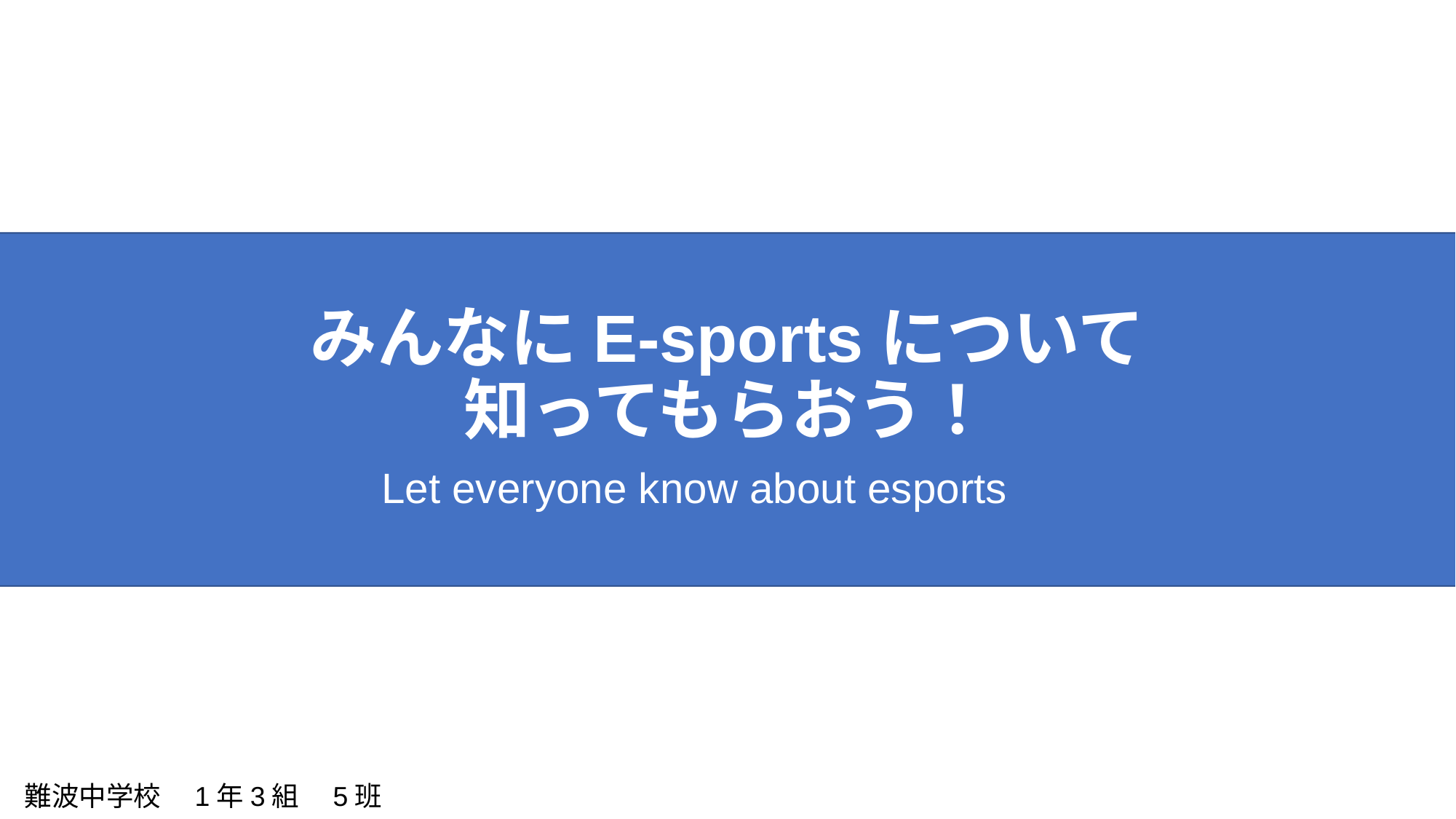

# みんなにE-sportsについて 知ってもらおう！
Let everyone know about esports
難波中学校　1年3組　5班